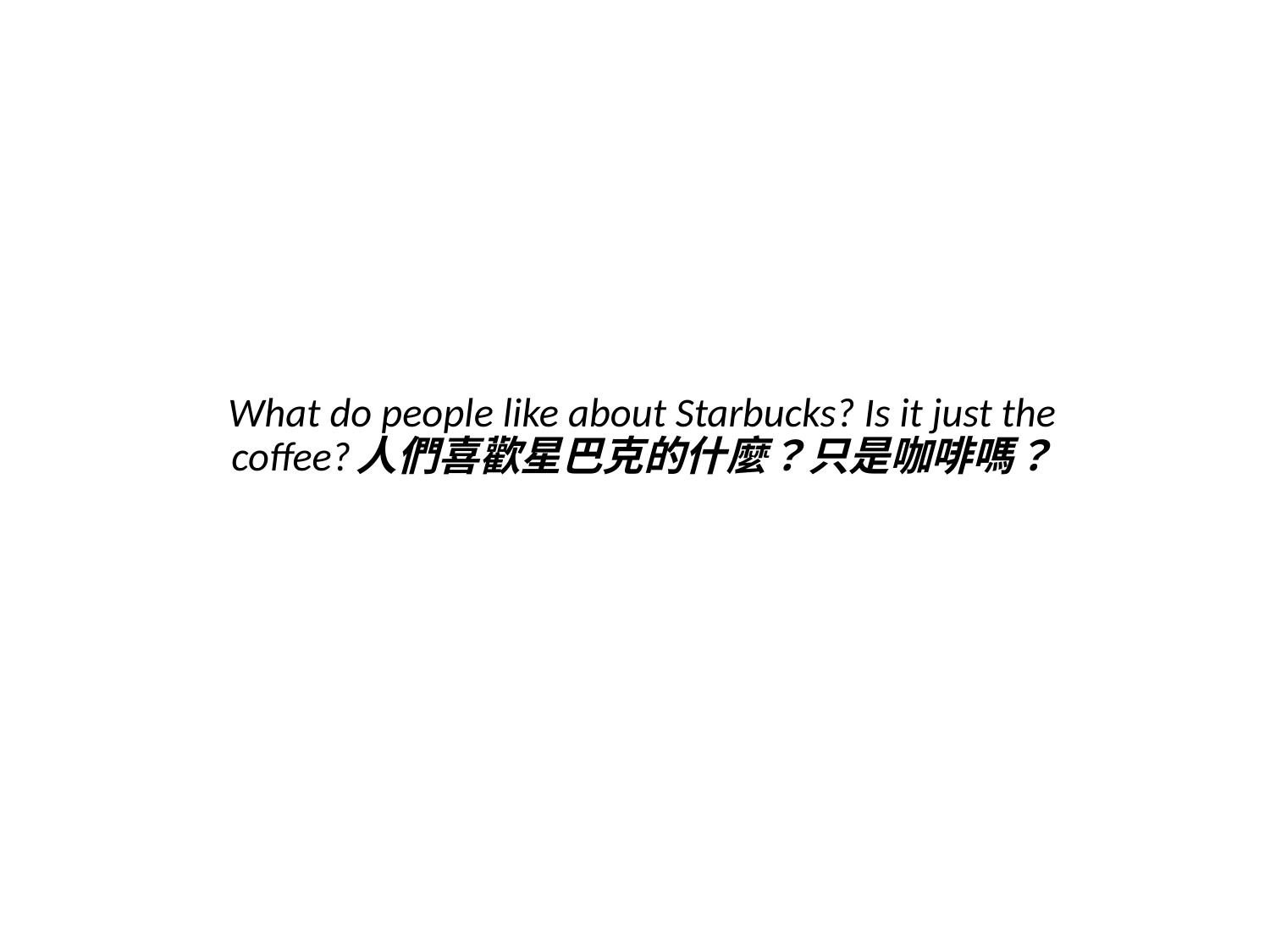

# What do people like about Starbucks? Is it just the coffee?人們喜歡星巴克的什麼？只是咖啡嗎？